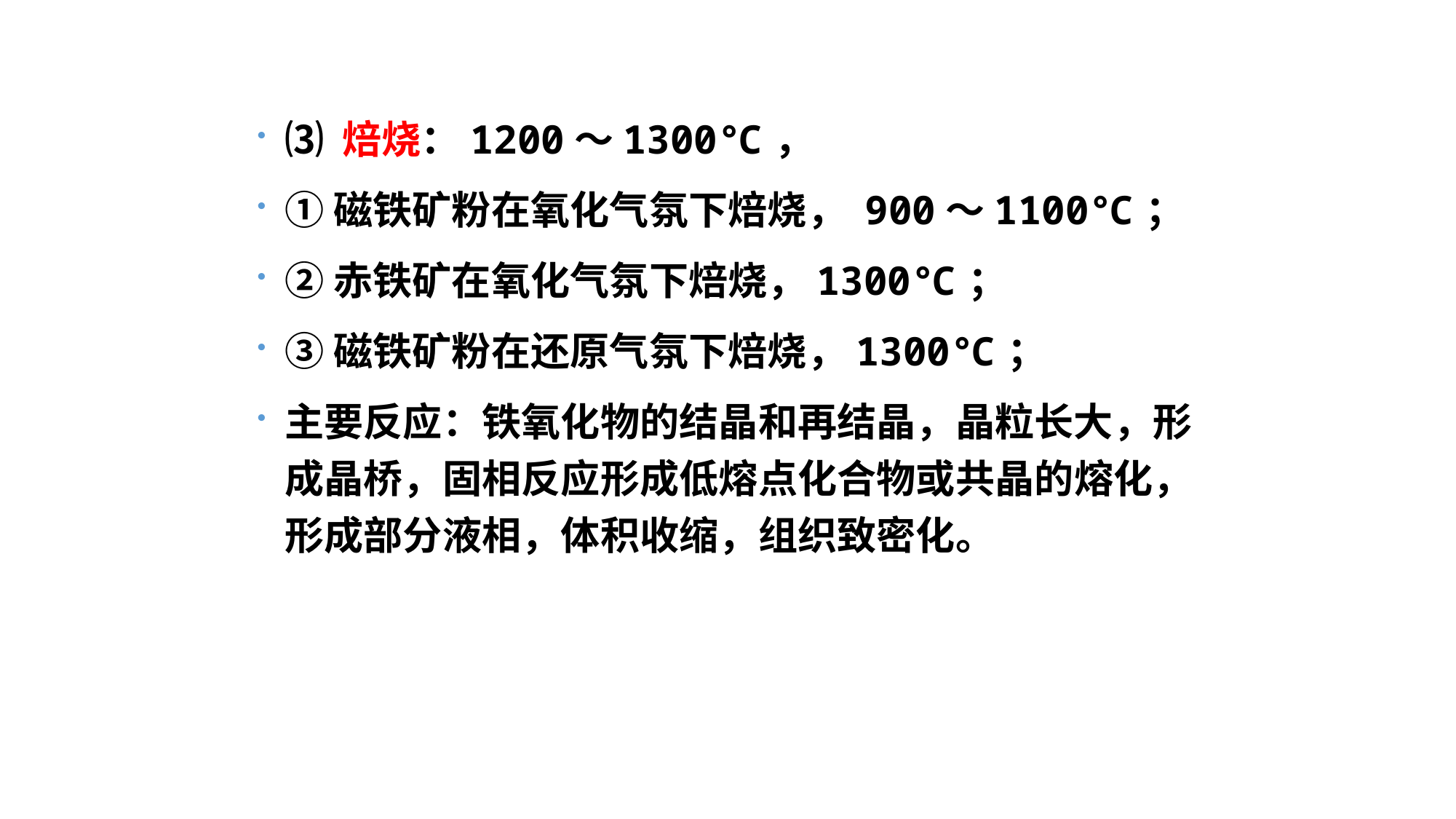

⑶ 焙烧：1200～1300℃，
①磁铁矿粉在氧化气氛下焙烧， 900～1100℃；
②赤铁矿在氧化气氛下焙烧，1300℃；
③磁铁矿粉在还原气氛下焙烧，1300℃；
主要反应：铁氧化物的结晶和再结晶，晶粒长大，形成晶桥，固相反应形成低熔点化合物或共晶的熔化，形成部分液相，体积收缩，组织致密化。

39